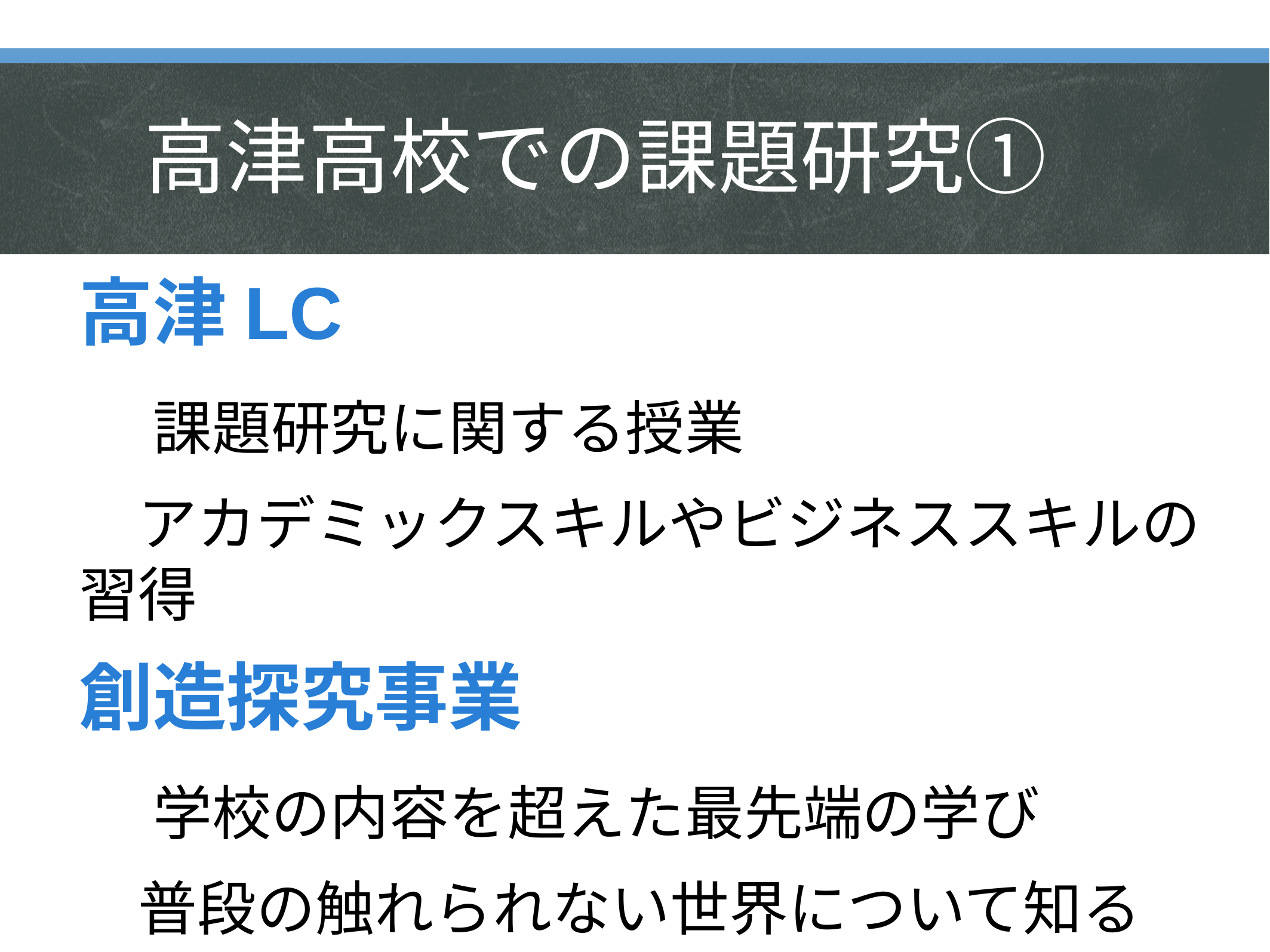

# 高津高校での課題研究①
高津LC
　課題研究に関する授業
　アカデミックスキルやビジネススキルの習得
創造探究事業
　学校の内容を超えた最先端の学び
　普段の触れられない世界について知る